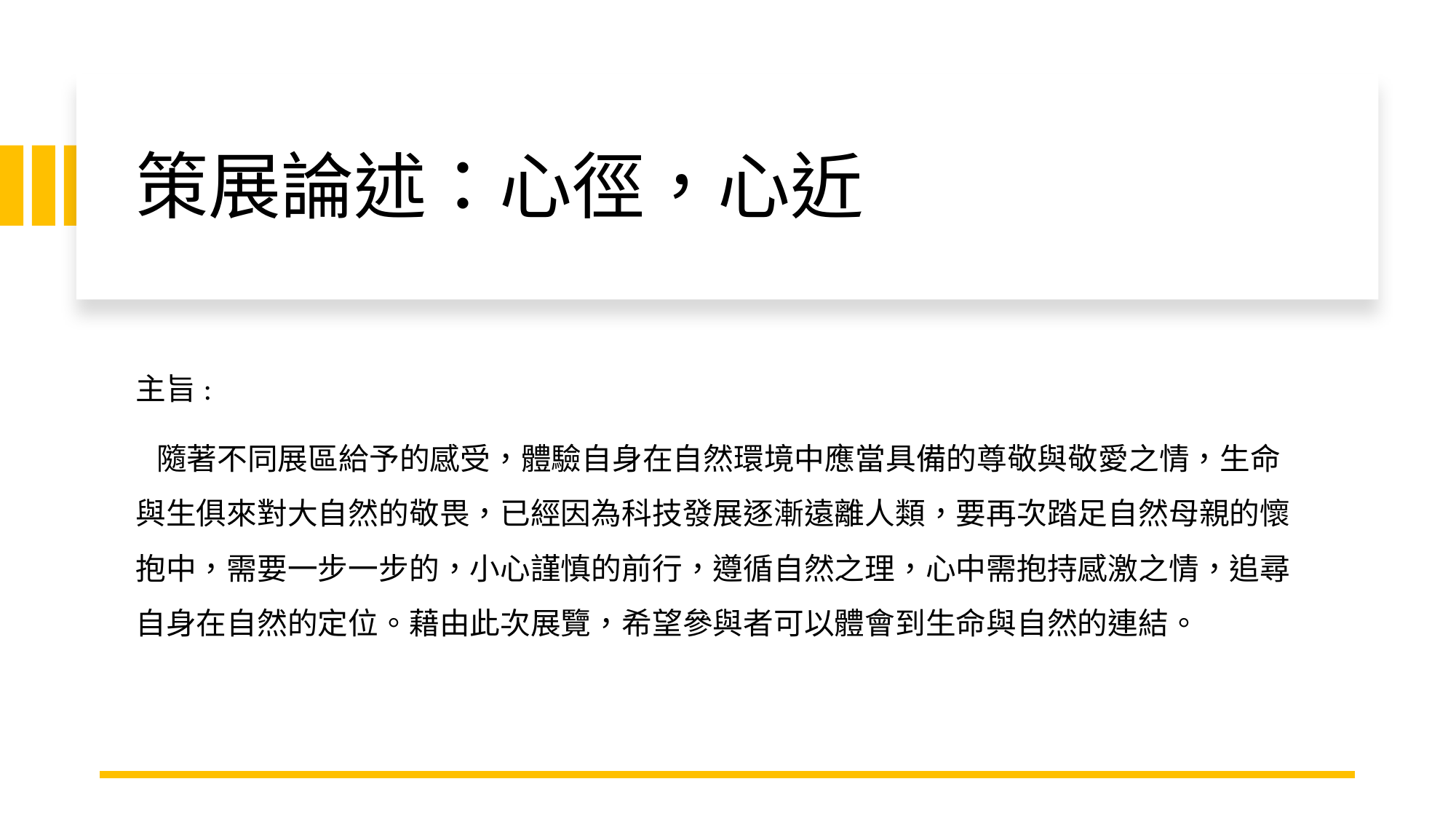

# 策展論述：心徑，心近

主旨:
  隨著不同展區給予的感受，體驗自身在自然環境中應當具備的尊敬與敬愛之情，生命與生俱來對大自然的敬畏，已經因為科技發展逐漸遠離人類，要再次踏足自然母親的懷抱中，需要一步一步的，小心謹慎的前行，遵循自然之理，心中需抱持感激之情，追尋自身在自然的定位。藉由此次展覽，希望參與者可以體會到生命與自然的連結。